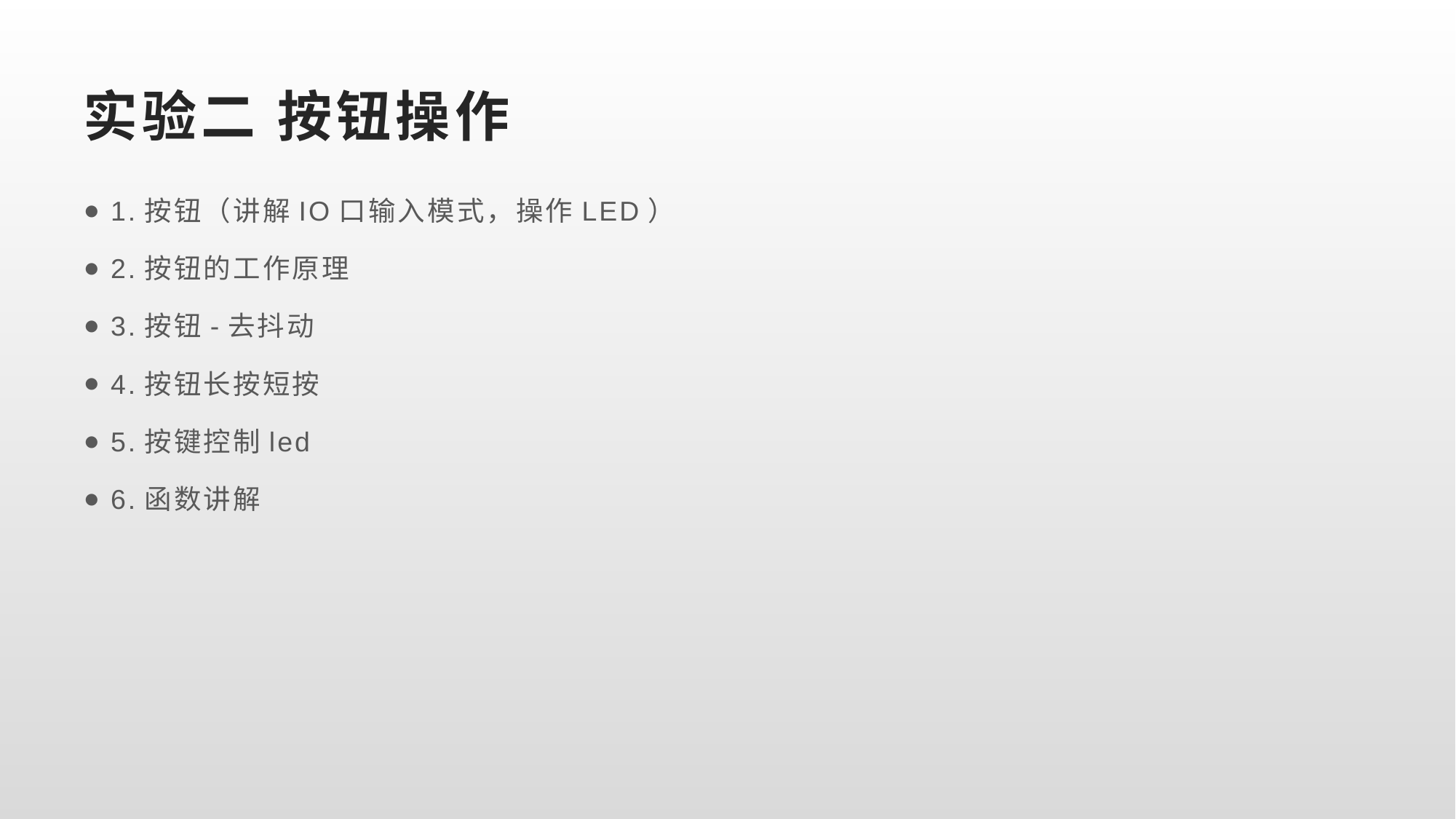

# 实验二 按钮操作
1.按钮（讲解IO口输入模式，操作LED）
2.按钮的工作原理
3.按钮-去抖动
4.按钮长按短按
5.按键控制led
6.函数讲解